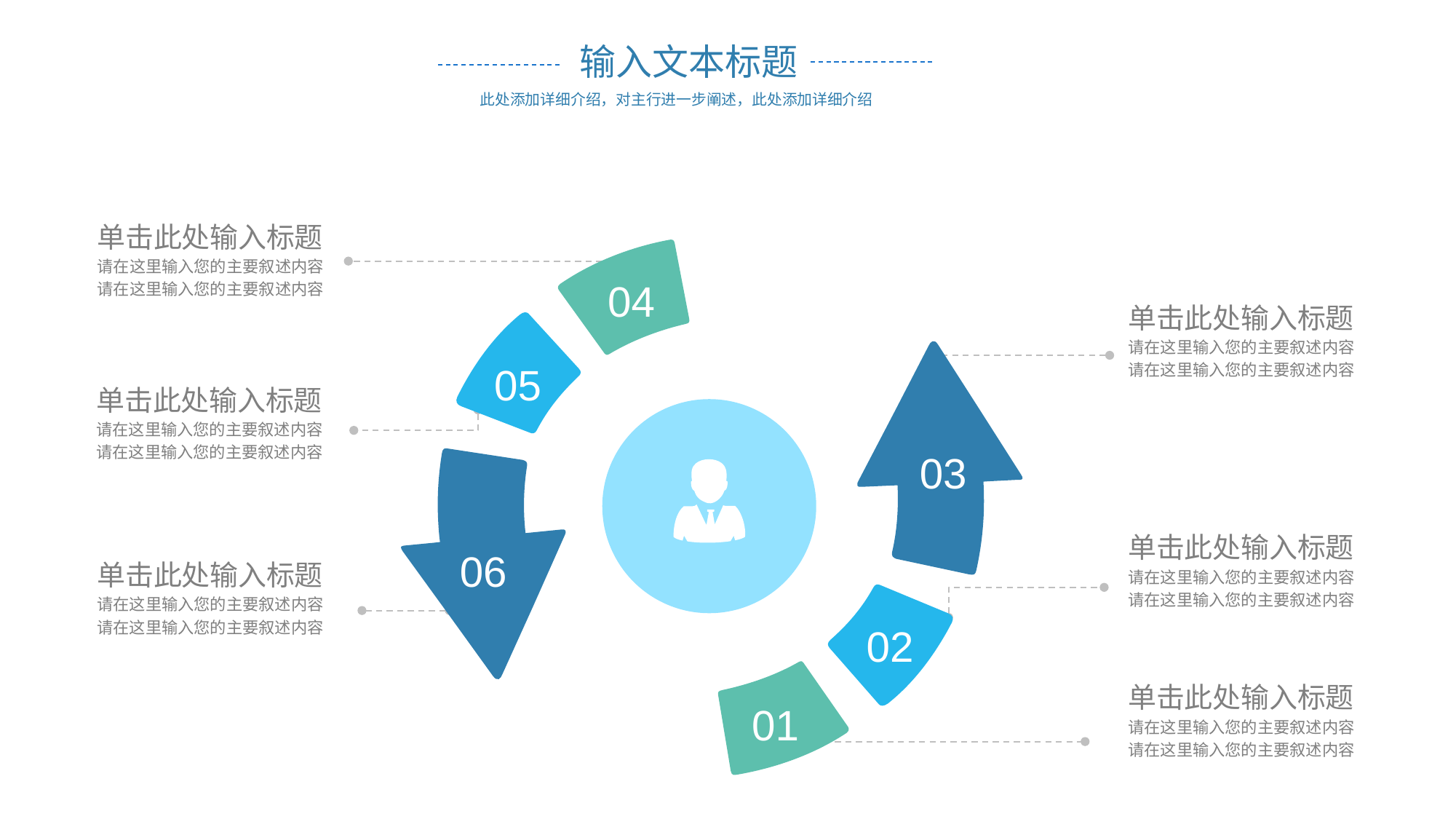

输入文本标题
此处添加详细介绍，对主行进一步阐述，此处添加详细介绍
单击此处输入标题
请在这里输入您的主要叙述内容
请在这里输入您的主要叙述内容

04

单击此处输入标题
请在这里输入您的主要叙述内容
请在这里输入您的主要叙述内容

05

03

单击此处输入标题
请在这里输入您的主要叙述内容
请在这里输入您的主要叙述内容

06
单击此处输入标题
请在这里输入您的主要叙述内容
请在这里输入您的主要叙述内容
单击此处输入标题
请在这里输入您的主要叙述内容
请在这里输入您的主要叙述内容

02

01
单击此处输入标题
请在这里输入您的主要叙述内容
请在这里输入您的主要叙述内容